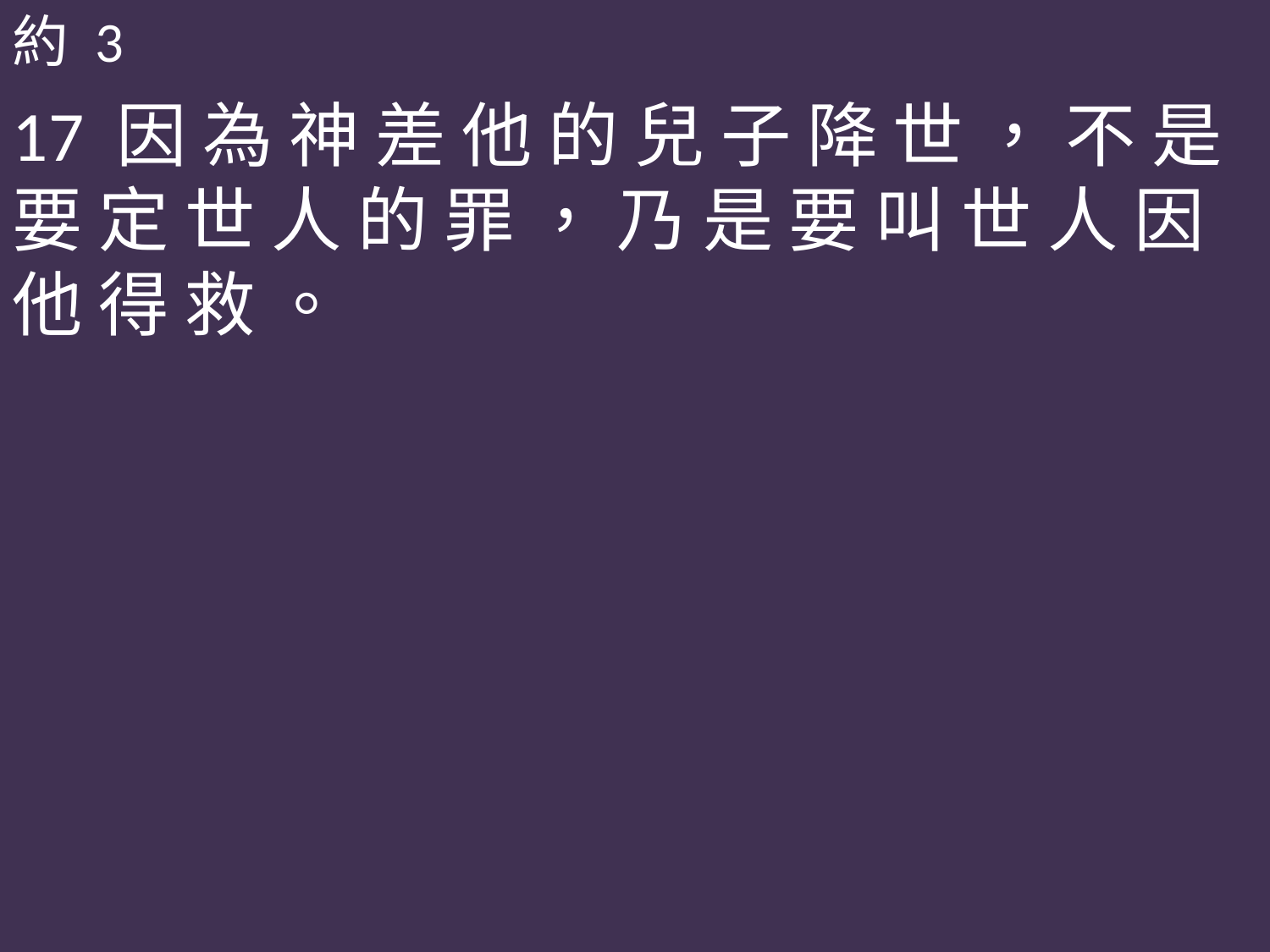

約 3
17 因 為 神 差 他 的 兒 子 降 世 ， 不 是 要 定 世 人 的 罪 ， 乃 是 要 叫 世 人 因 他 得 救 。